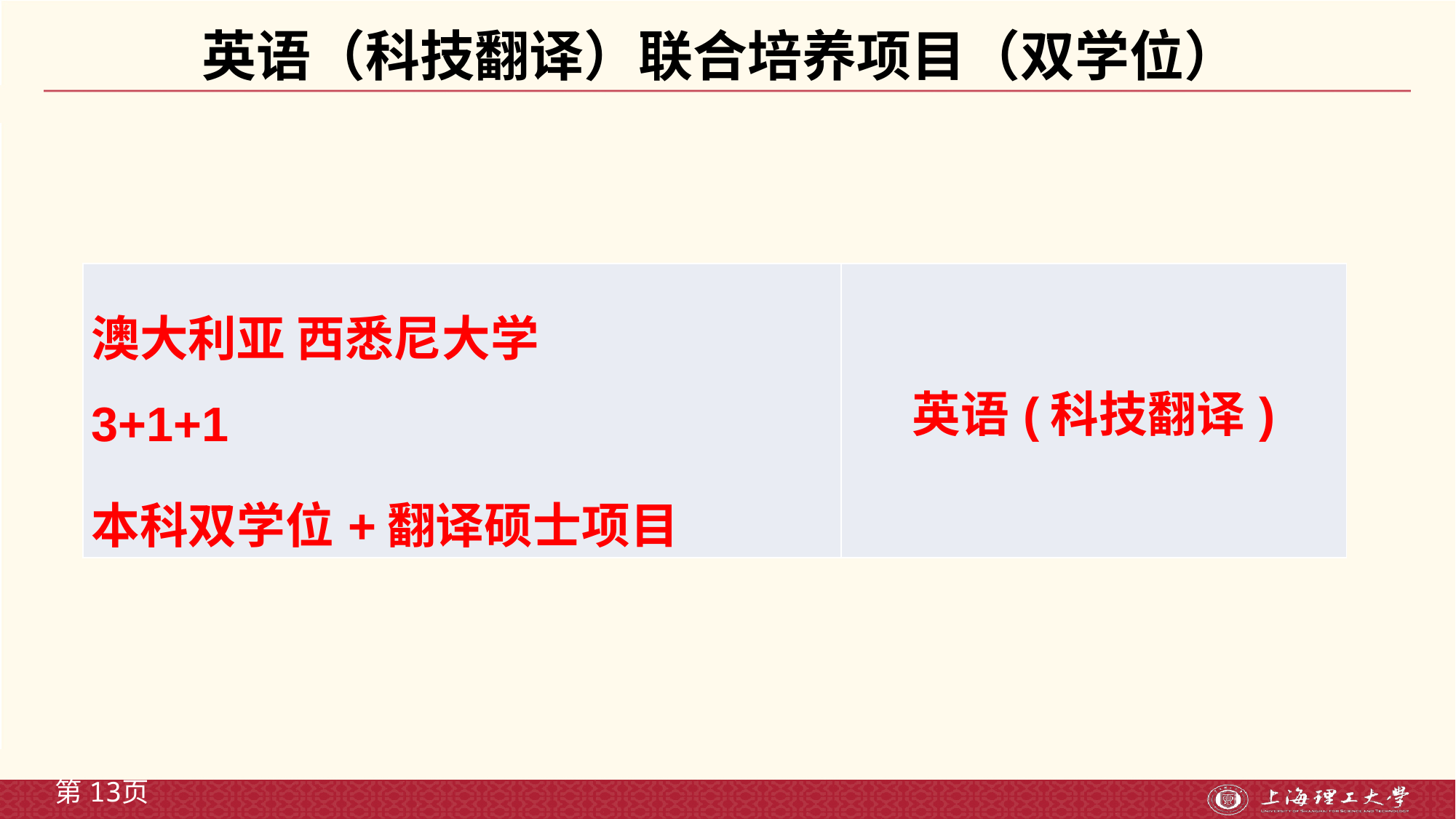

# 英语（科技翻译）联合培养项目（双学位）
| 澳大利亚 西悉尼大学 3+1+1 本科双学位+翻译硕士项目 | 英语(科技翻译) |
| --- | --- |
第13页